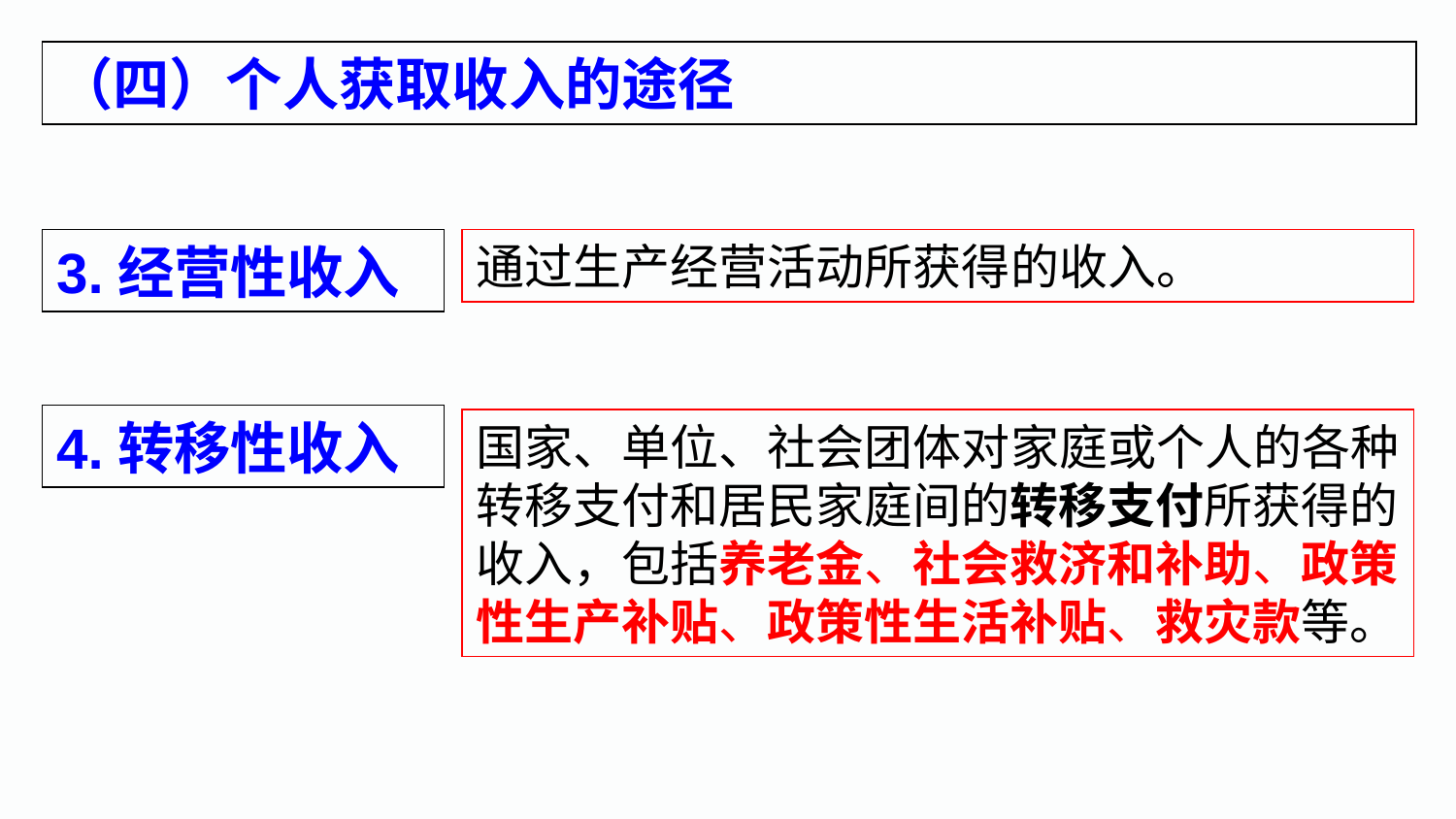

（四）个人获取收入的途径
3.经营性收入
通过生产经营活动所获得的收入。
4.转移性收入
国家、单位、社会团体对家庭或个人的各种转移支付和居民家庭间的转移支付所获得的收入，包括养老金、社会救济和补助、政策性生产补贴、政策性生活补贴、救灾款等。